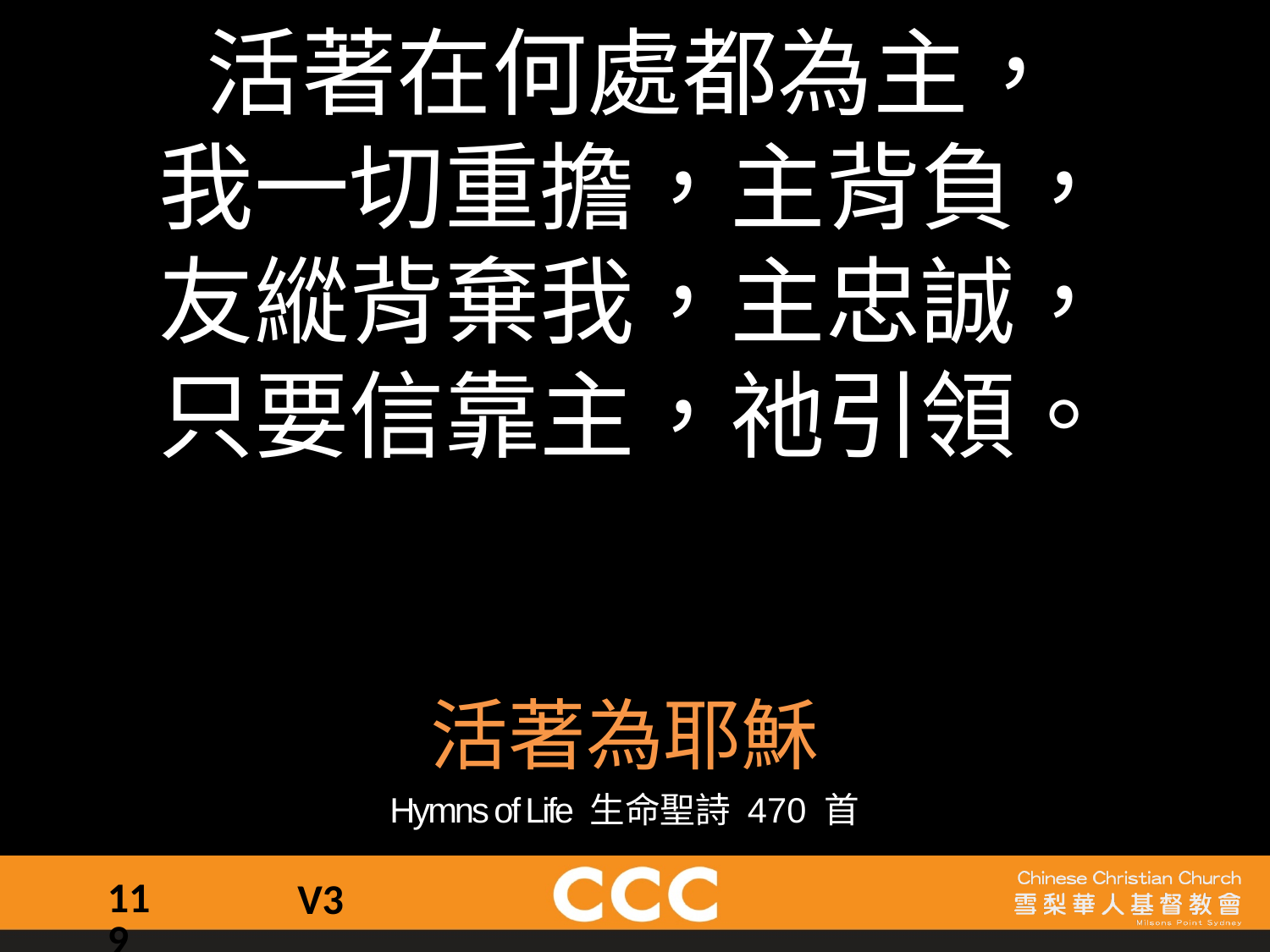

活著在何處都為主，
我一切重擔，主背負，
友縱背棄我，主忠誠，
只要信靠主，祂引領。
活著為耶穌
Hymns of Life 生命聖詩 470 首
119
V3